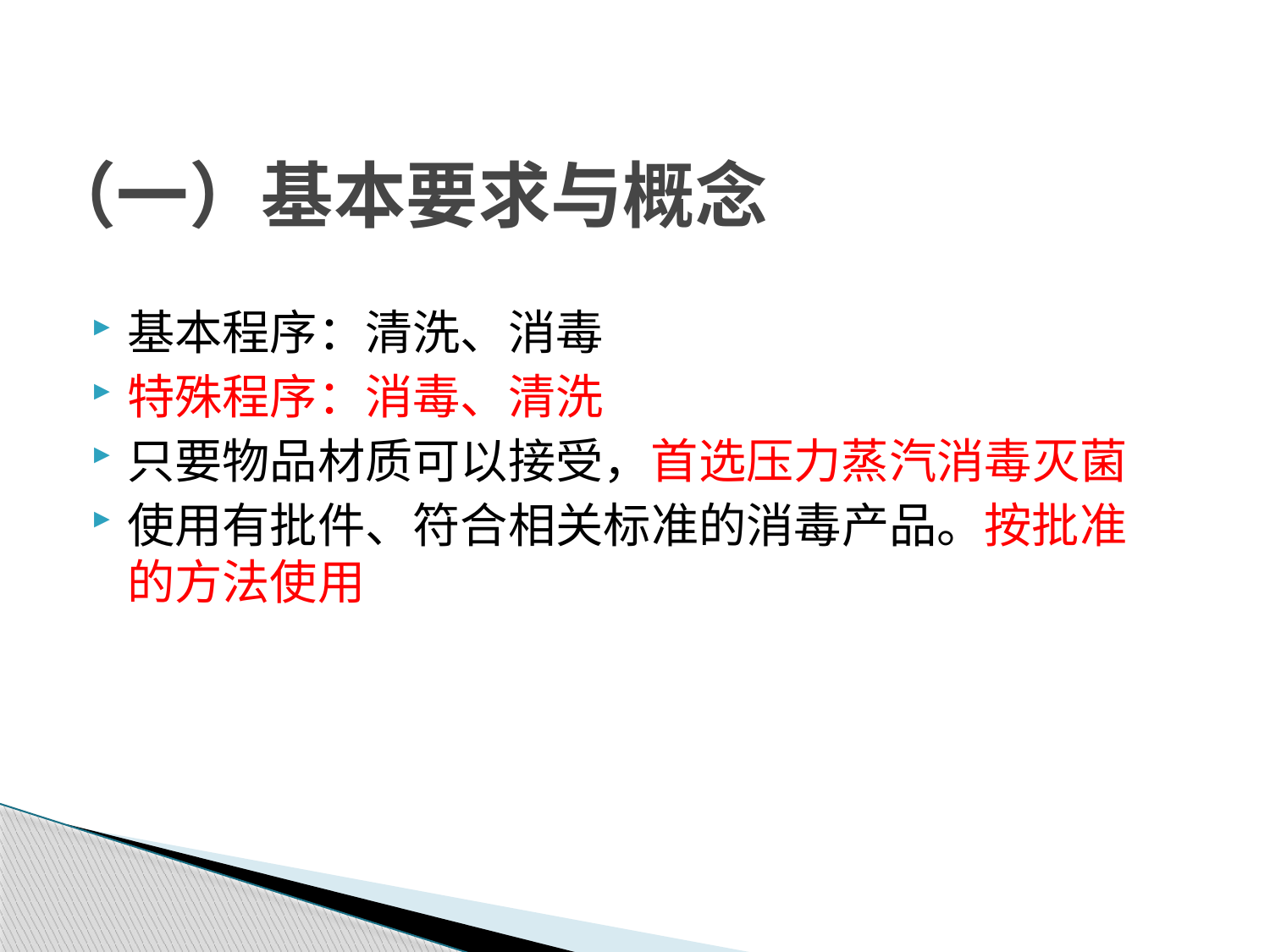

# （一）基本要求与概念
基本程序：清洗、消毒
特殊程序：消毒、清洗
只要物品材质可以接受，首选压力蒸汽消毒灭菌
使用有批件、符合相关标准的消毒产品。按批准的方法使用